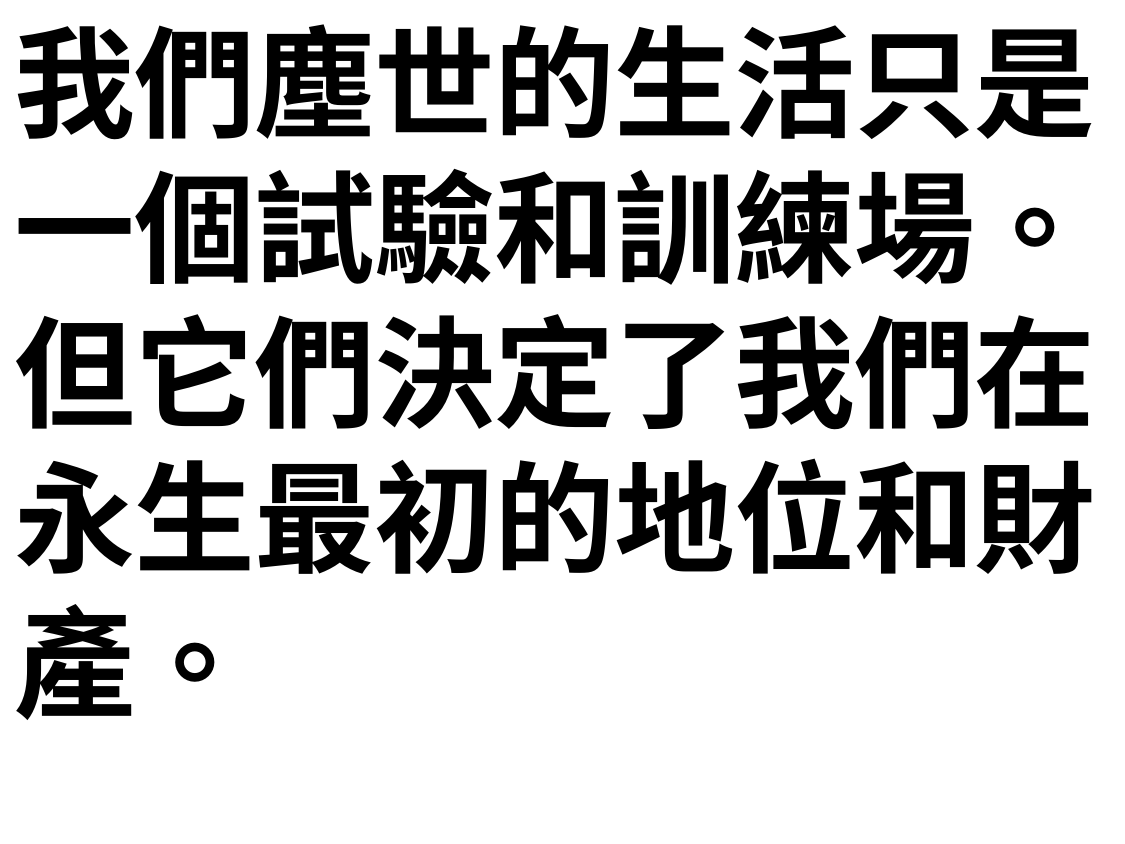

我們塵世的生活只是一個試驗和訓練場。但它們決定了我們在永生最初的地位和財產。